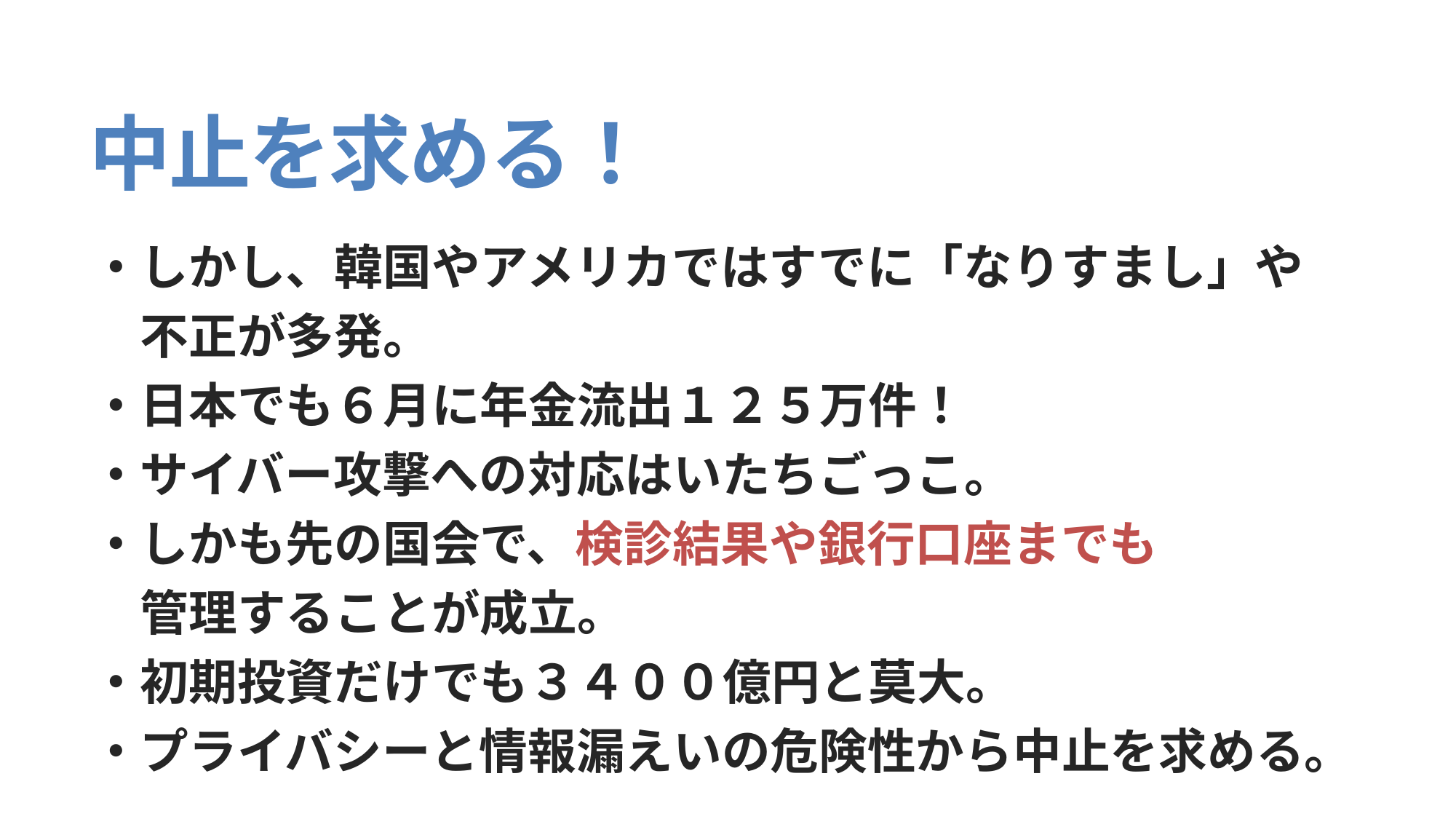

# 中止を求める！
・しかし、韓国やアメリカではすでに「なりすまし」や
　不正が多発。
・日本でも６月に年金流出１２５万件！
・サイバー攻撃への対応はいたちごっこ。
・しかも先の国会で、検診結果や銀行口座までも
　管理することが成立。
・初期投資だけでも３４００億円と莫大。
・プライバシーと情報漏えいの危険性から中止を求める。